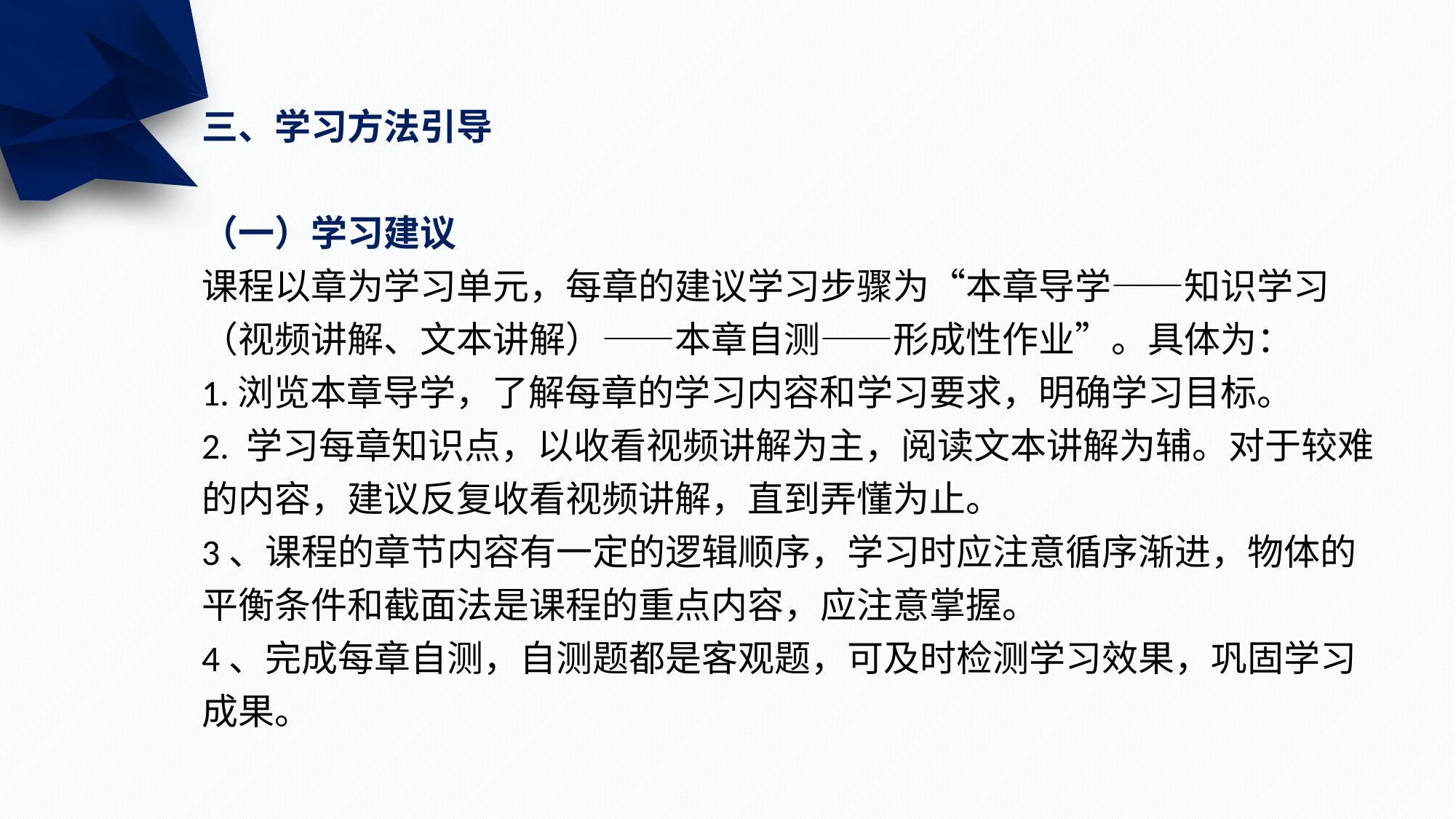

三、学习方法引导

（一）学习建议
课程以章为学习单元，每章的建议学习步骤为“本章导学——知识学习（视频讲解、文本讲解）——本章自测——形成性作业”。具体为：
1.浏览本章导学，了解每章的学习内容和学习要求，明确学习目标。
2. 学习每章知识点，以收看视频讲解为主，阅读文本讲解为辅。对于较难的内容，建议反复收看视频讲解，直到弄懂为止。
3、课程的章节内容有一定的逻辑顺序，学习时应注意循序渐进，物体的平衡条件和截面法是课程的重点内容，应注意掌握。
4、完成每章自测，自测题都是客观题，可及时检测学习效果，巩固学习成果。